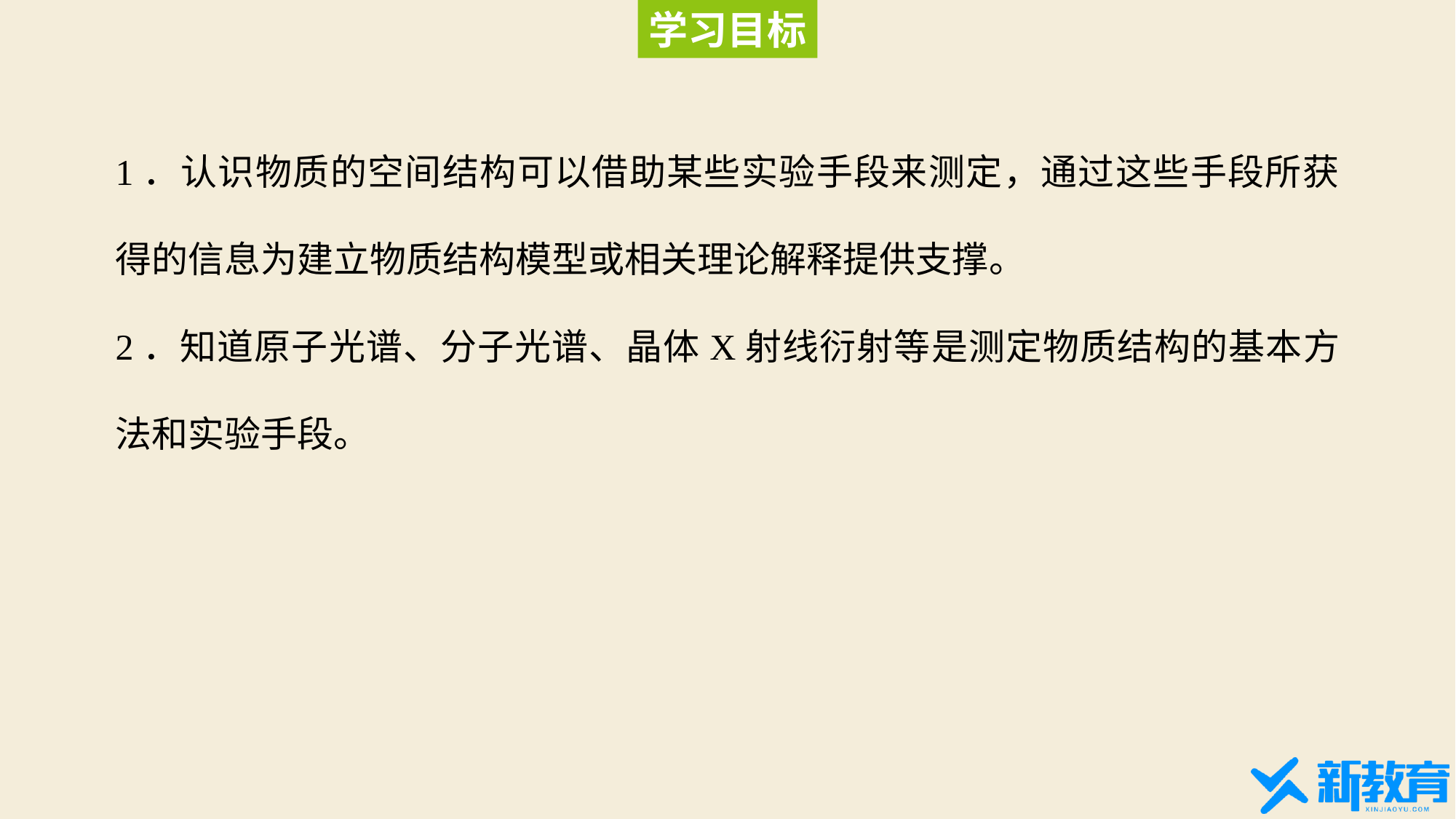

学习目标
1．认识物质的空间结构可以借助某些实验手段来测定，通过这些手段所获得的信息为建立物质结构模型或相关理论解释提供支撑。
2．知道原子光谱、分子光谱、晶体X射线衍射等是测定物质结构的基本方法和实验手段。